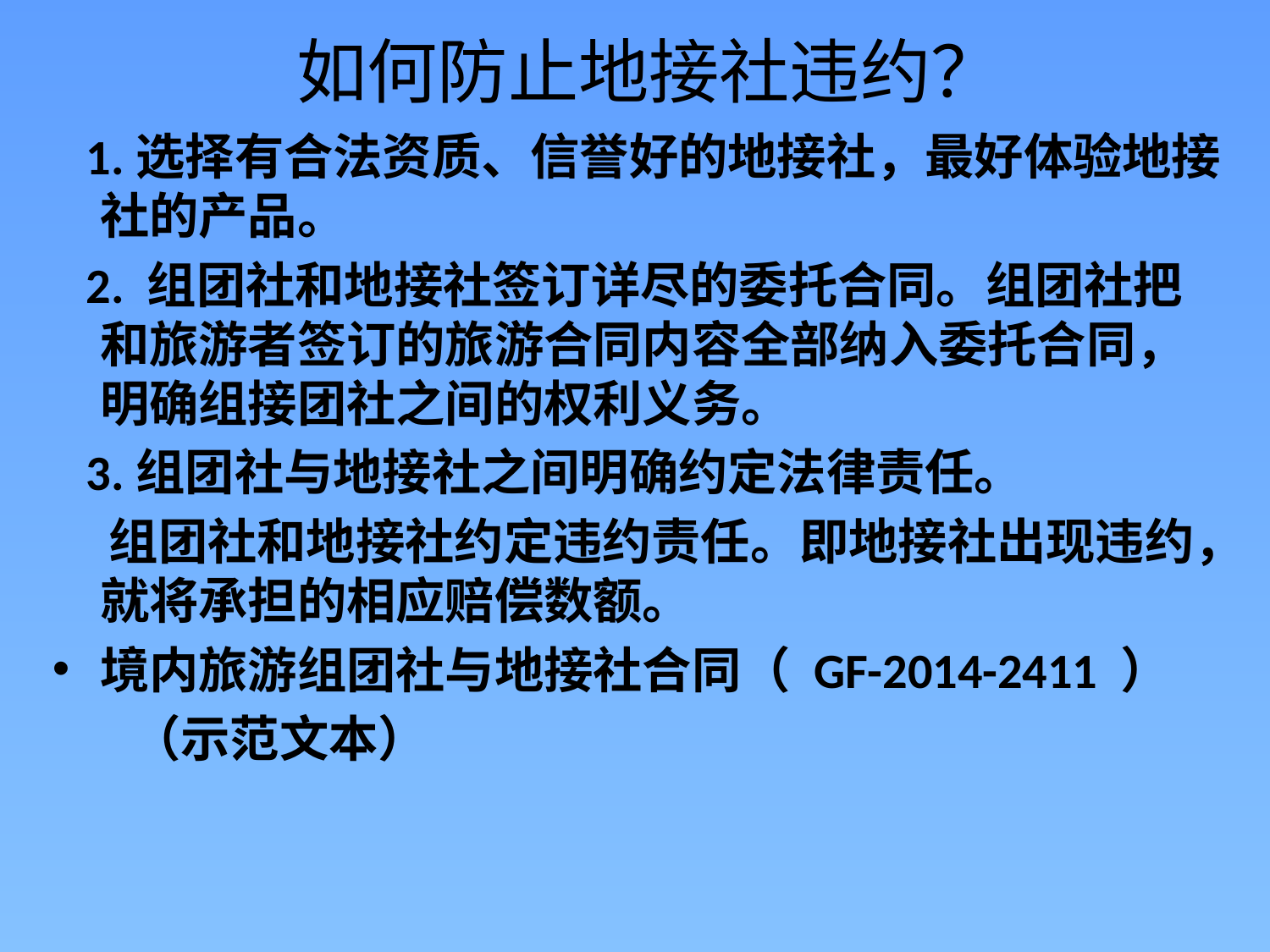

# 如何防止地接社违约？
   1.选择有合法资质、信誉好的地接社，最好体验地接社的产品。
   2. 组团社和地接社签订详尽的委托合同。组团社把和旅游者签订的旅游合同内容全部纳入委托合同，明确组接团社之间的权利义务。
   3.组团社与地接社之间明确约定法律责任。
    组团社和地接社约定违约责任。即地接社出现违约，就将承担的相应赔偿数额。
境内旅游组团社与地接社合同（ GF-2014-2411 ）
      （示范文本）